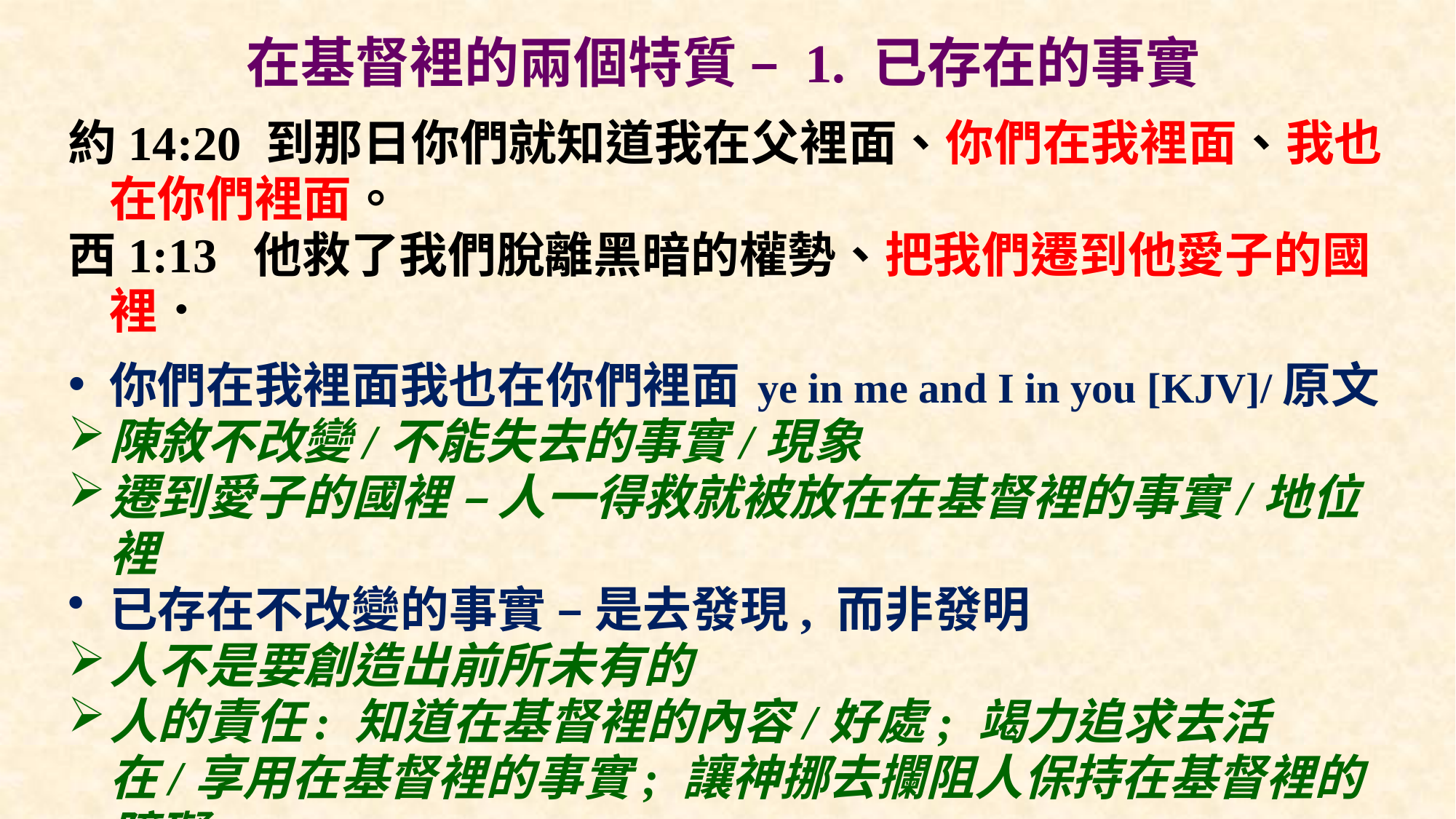

# 在基督裡的兩個特質 – 1. 已存在的事實
約14:20 到那日你們就知道我在父裡面、你們在我裡面、我也在你們裡面。
西1:13  他救了我們脫離黑暗的權勢、把我們遷到他愛子的國裡．
你們在我裡面我也在你們裡面 ye in me and I in you [KJV]/原文
陳敘不改變/不能失去的事實/現象
遷到愛子的國裡 – 人一得救就被放在在基督裡的事實/地位裡
已存在不改變的事實 – 是去發現, 而非發明
人不是要創造出前所未有的
人的責任: 知道在基督裡的內容/好處; 竭力追求去活在/享用在基督裡的事實; 讓神挪去攔阻人保持在基督裡的障礙